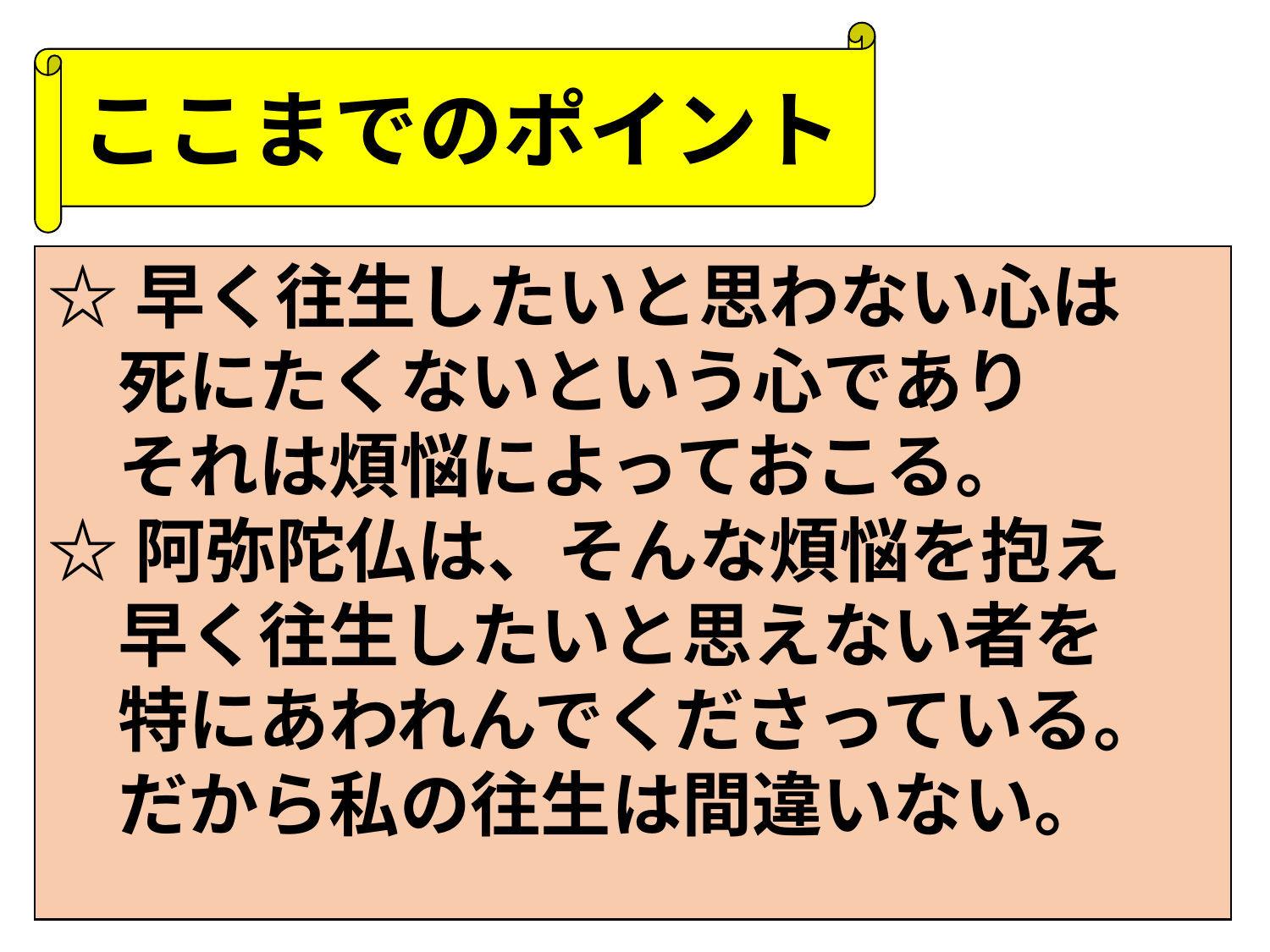

ここまでのポイント
☆早く往生したいと思わない心は
　死にたくないという心であり
　それは煩悩によっておこる。
☆阿弥陀仏は、そんな煩悩を抱え
　早く往生したいと思えない者を
　特にあわれんでくださっている。
　だから私の往生は間違いない。